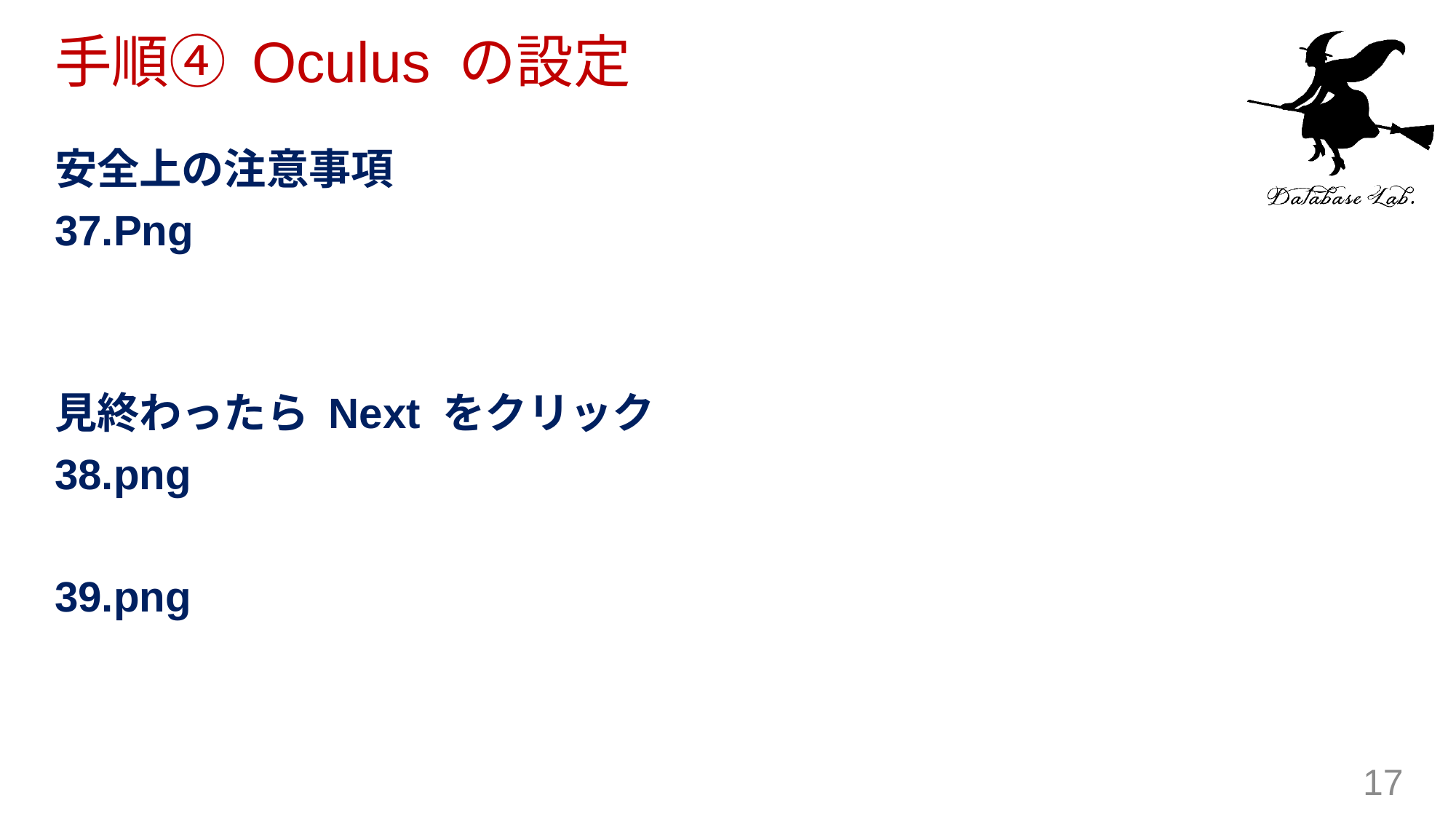

# 手順④ Oculus の設定
安全上の注意事項
37.Png

見終わったら Next をクリック
38.png

39.png

17